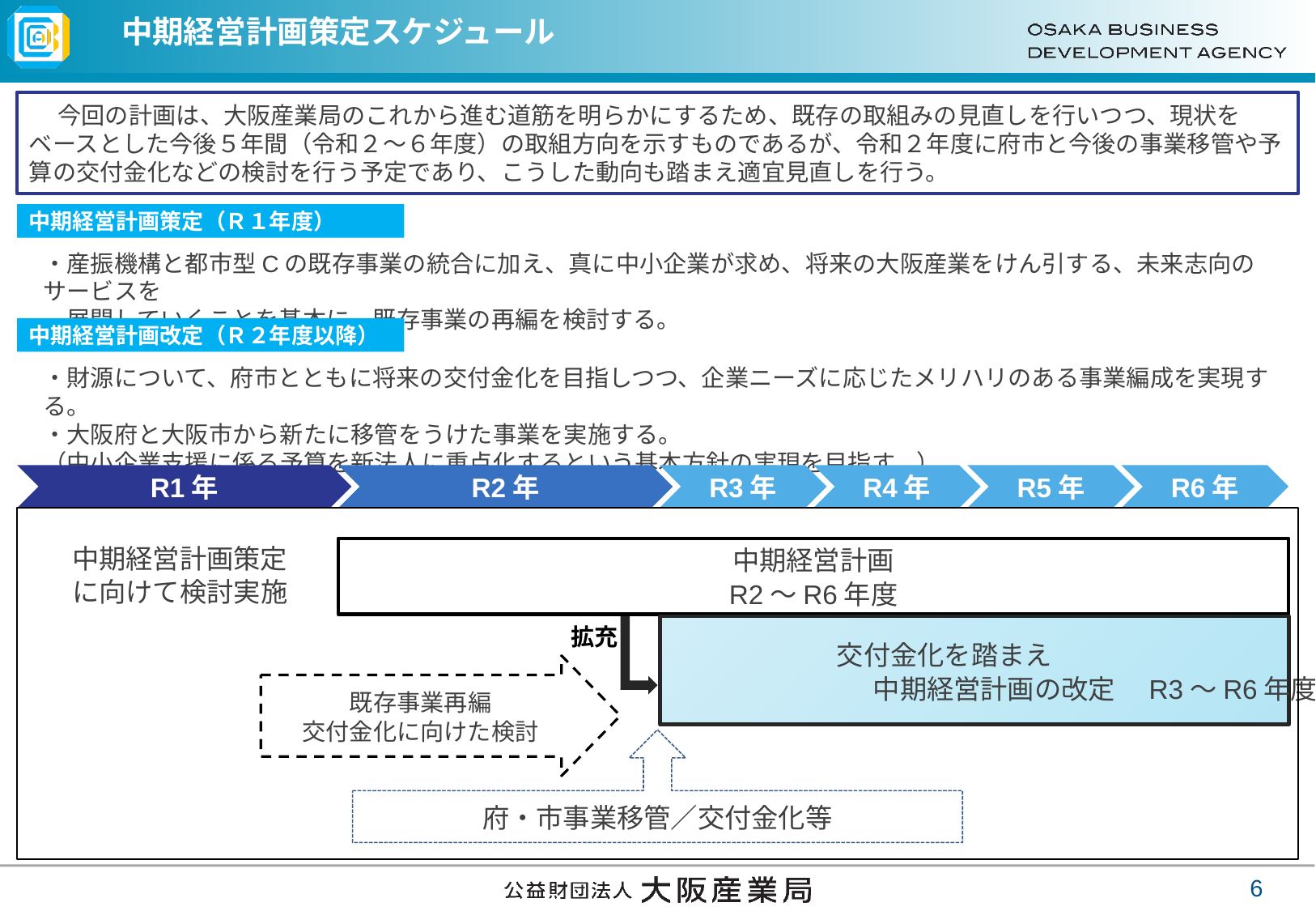

# 中期経営計画策定スケジュール
　 今回の計画は、大阪産業局のこれから進む道筋を明らかにするため、既存の取組みの見直しを行いつつ、現状をベースとした今後５年間（令和２～６年度）の取組方向を示すものであるが、令和２年度に府市と今後の事業移管や予算の交付金化などの検討を行う予定であり、こうした動向も踏まえ適宜見直しを行う。
中期経営計画策定（Ｒ１年度）
・産振機構と都市型Cの既存事業の統合に加え、真に中小企業が求め、将来の大阪産業をけん引する、未来志向のサービスを
　展開していくことを基本に、既存事業の再編を検討する。
中期経営計画改定（Ｒ２年度以降）
・財源について、府市とともに将来の交付金化を目指しつつ、企業ニーズに応じたメリハリのある事業編成を実現する。
・大阪府と大阪市から新たに移管をうけた事業を実施する。
（中小企業支援に係る予算を新法人に重点化するという基本方針の実現を目指す。）
R1年
R2年
R3年
R4年
R5年
R6年

中期経営計画策定
に向けて検討実施

中期経営計画
R2～R6年度
拡充
交付金化を踏まえ
　　　　　　　　　中期経営計画の改定　R3～R6年度

既存事業再編
交付金化に向けた検討
府・市事業移管／交付金化等
6